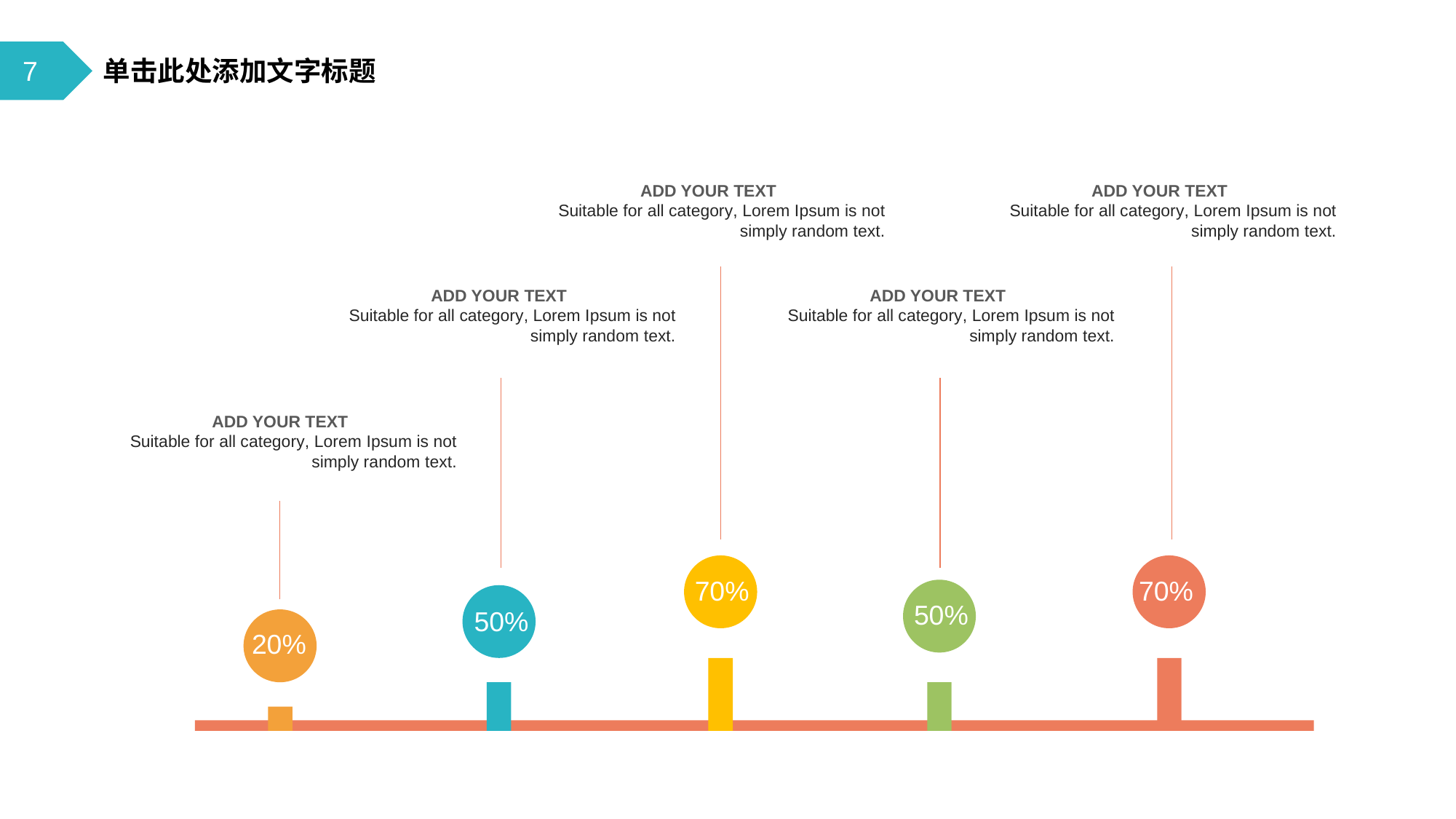

7
单击此处添加文字标题
ADD YOUR TEXT
Suitable for all category, Lorem Ipsum is not simply random text.
ADD YOUR TEXT
Suitable for all category, Lorem Ipsum is not simply random text.
ADD YOUR TEXT
Suitable for all category, Lorem Ipsum is not simply random text.
ADD YOUR TEXT
Suitable for all category, Lorem Ipsum is not simply random text.
ADD YOUR TEXT
Suitable for all category, Lorem Ipsum is not simply random text.

70%
70%

50%
50%

20%